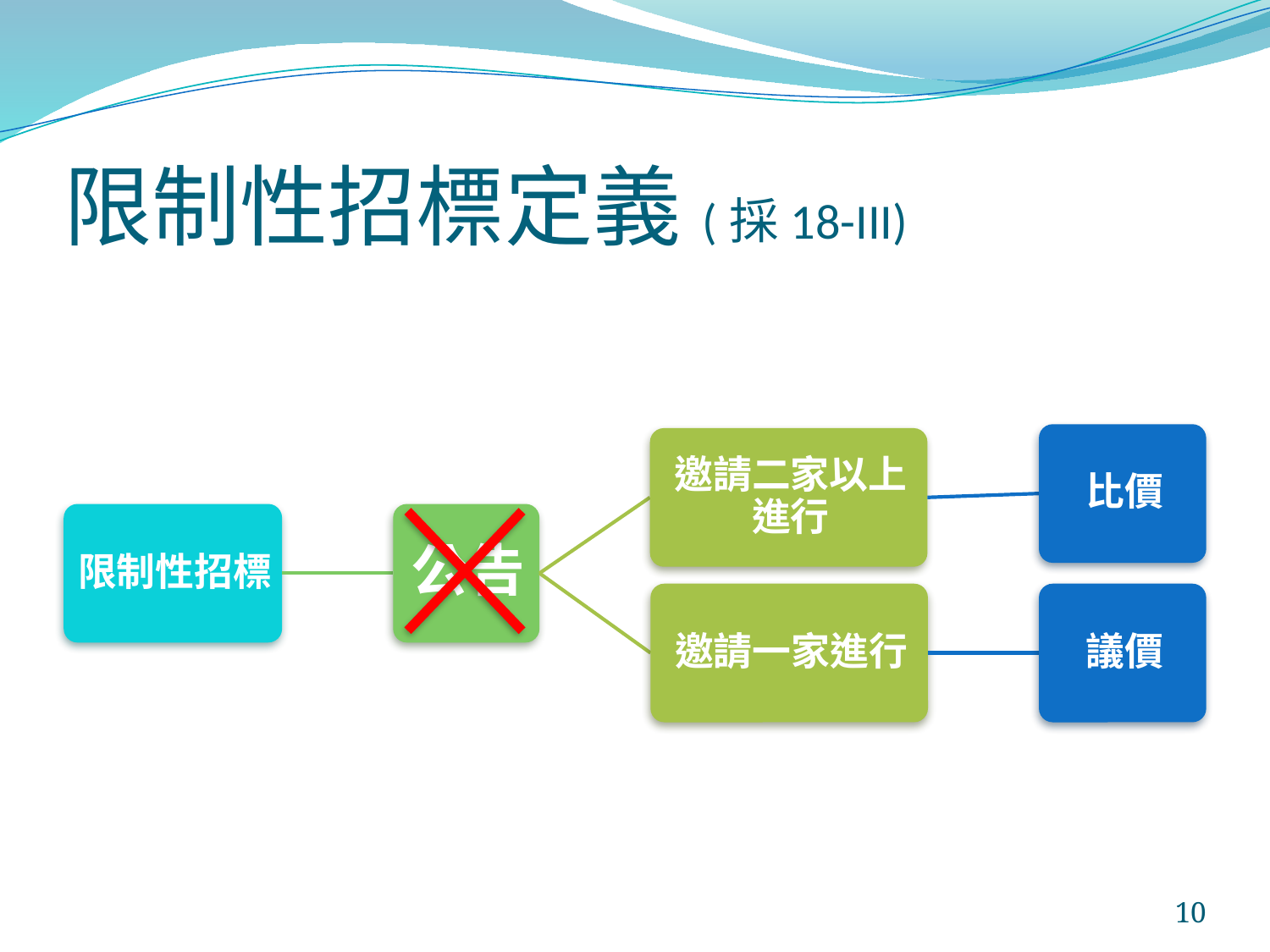

# 限制性招標定義(採18-III)
限制性招標

公告

邀請二家以上進行

比價

邀請一家進行

議價

10